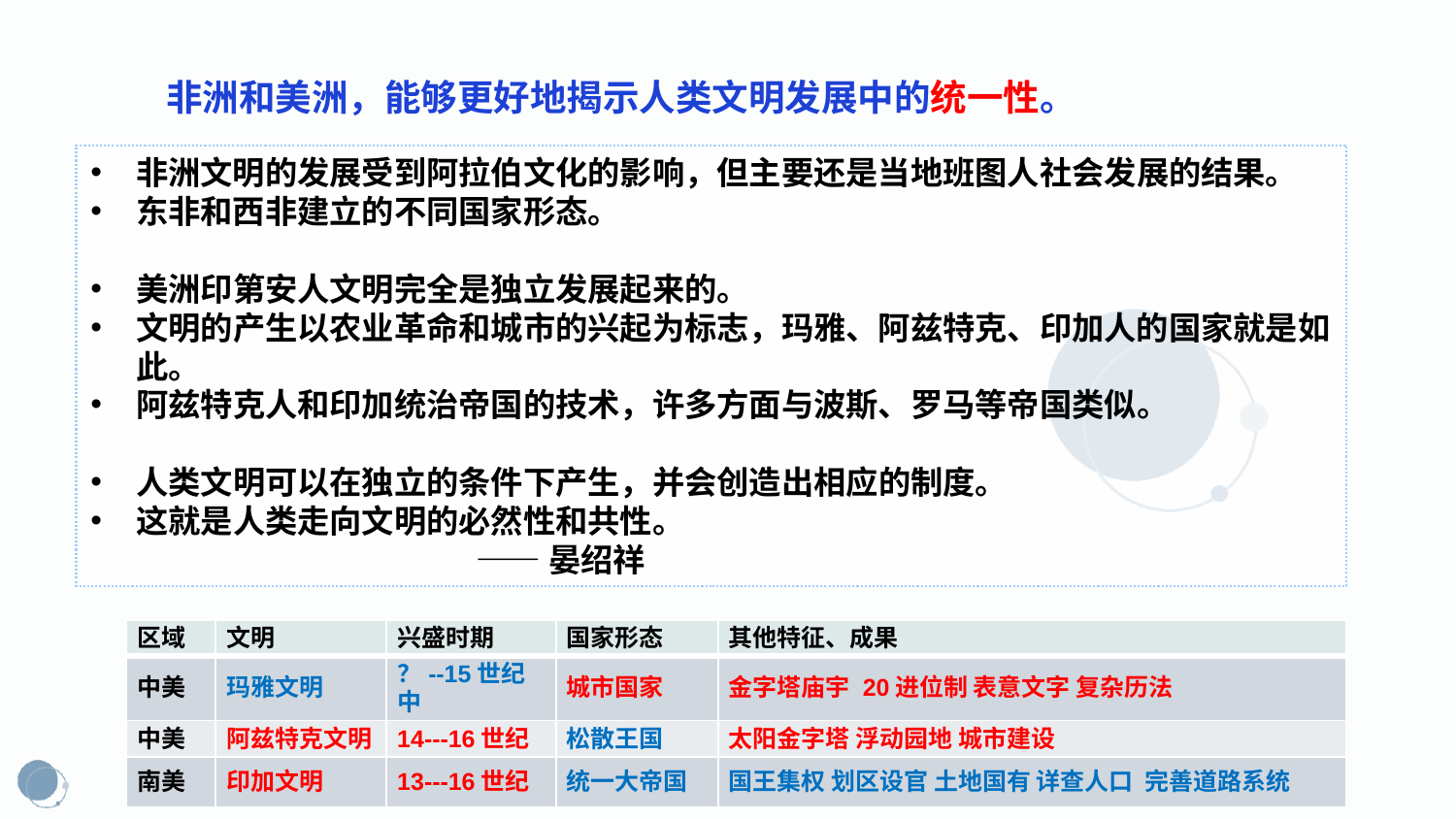

非洲和美洲，能够更好地揭示人类文明发展中的统一性。
非洲文明的发展受到阿拉伯文化的影响，但主要还是当地班图人社会发展的结果。
东非和西非建立的不同国家形态。

美洲印第安人文明完全是独立发展起来的。
文明的产生以农业革命和城市的兴起为标志，玛雅、阿兹特克、印加人的国家就是如此。
阿兹特克人和印加统治帝国的技术，许多方面与波斯、罗马等帝国类似。

人类文明可以在独立的条件下产生，并会创造出相应的制度。
这就是人类走向文明的必然性和共性。
                                                     ——晏绍祥
| 区域 | 文明 | 兴盛时期 | 国家形态 | 其他特征、成果 |
| --- | --- | --- | --- | --- |
| 中美 | 玛雅文明 | ？--15世纪中 | 城市国家 | 金字塔庙宇 20进位制 表意文字 复杂历法 |
| 中美 | 阿兹特克文明 | 14---16世纪 | 松散王国 | 太阳金字塔 浮动园地 城市建设 |
| 南美 | 印加文明 | 13---16世纪 | 统一大帝国 | 国王集权 划区设官 土地国有 详查人口 完善道路系统 |